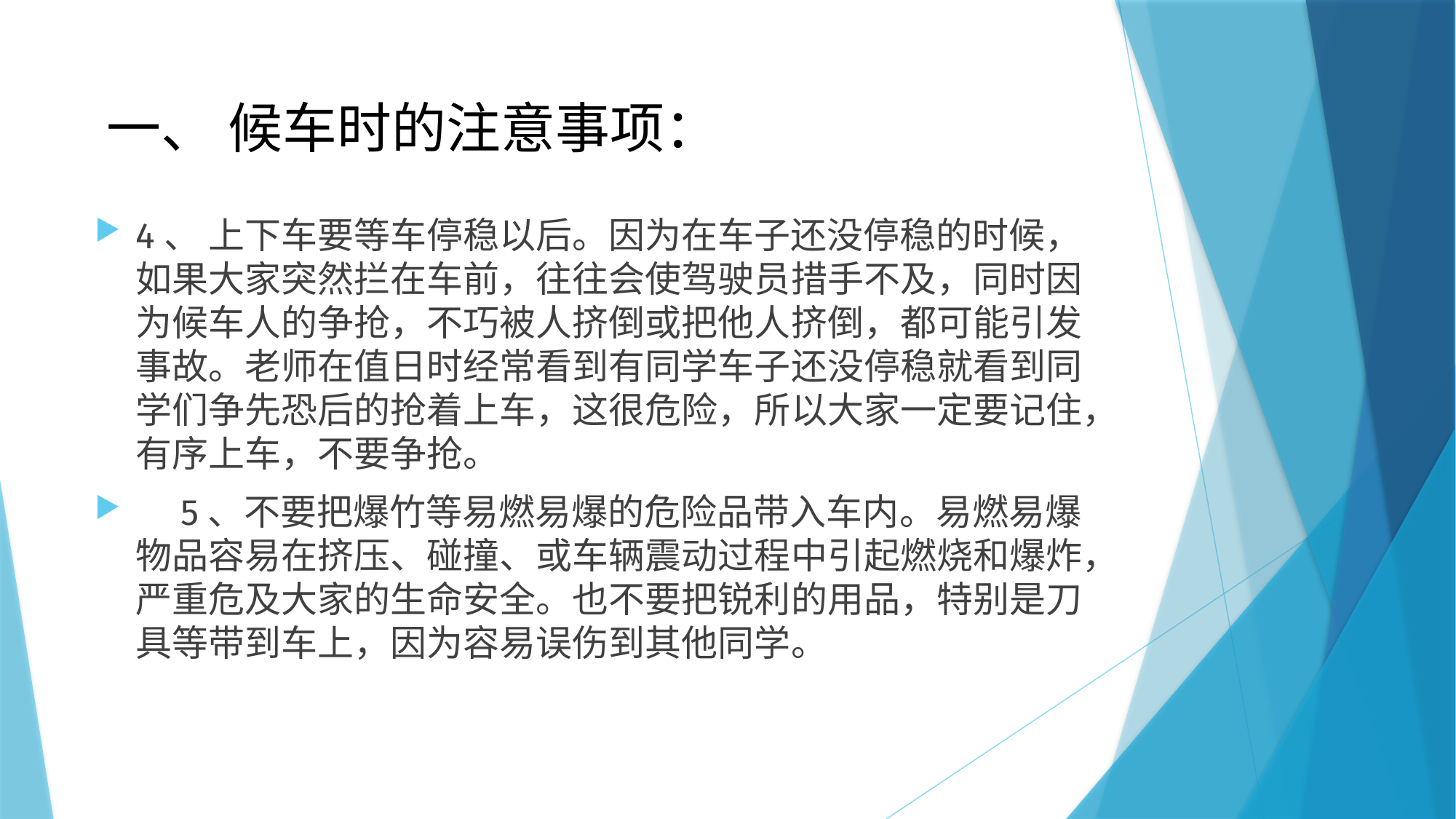

一、 候车时的注意事项：
4、 上下车要等车停稳以后。因为在车子还没停稳的时候，如果大家突然拦在车前，往往会使驾驶员措手不及，同时因为候车人的争抢，不巧被人挤倒或把他人挤倒，都可能引发事故。老师在值日时经常看到有同学车子还没停稳就看到同学们争先恐后的抢着上车，这很危险，所以大家一定要记住，有序上车，不要争抢。
　5、不要把爆竹等易燃易爆的危险品带入车内。易燃易爆物品容易在挤压、碰撞、或车辆震动过程中引起燃烧和爆炸，严重危及大家的生命安全。也不要把锐利的用品，特别是刀具等带到车上，因为容易误伤到其他同学。